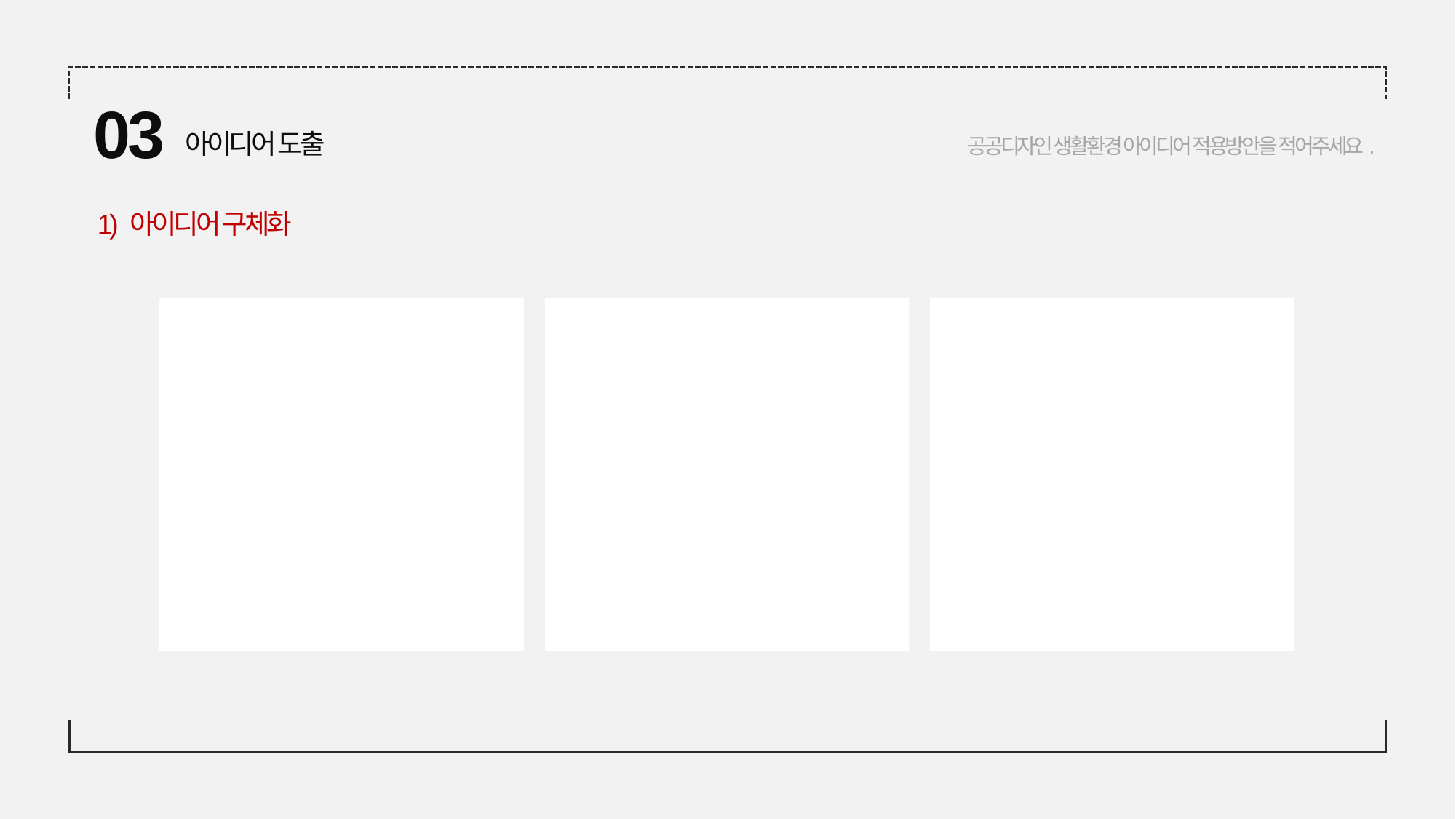

03
공공디자인 생활환경 아이디어 적용방안을 적어주세요.
아이디어 도출
1) 아이디어 구체화